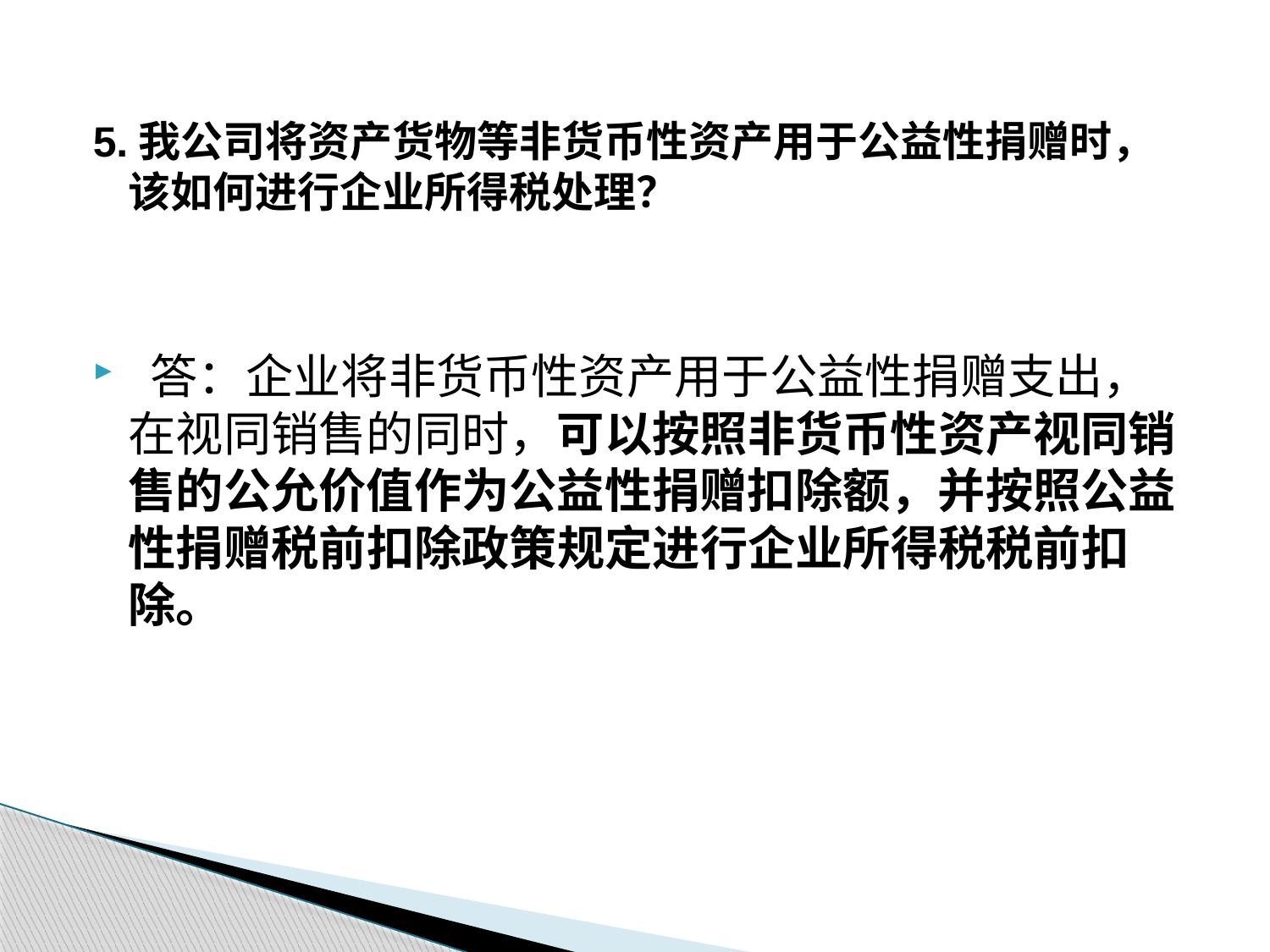

# 5.我公司将资产货物等非货币性资产用于公益性捐赠时，该如何进行企业所得税处理？

 答：企业将非货币性资产用于公益性捐赠支出，在视同销售的同时，可以按照非货币性资产视同销售的公允价值作为公益性捐赠扣除额，并按照公益性捐赠税前扣除政策规定进行企业所得税税前扣除。